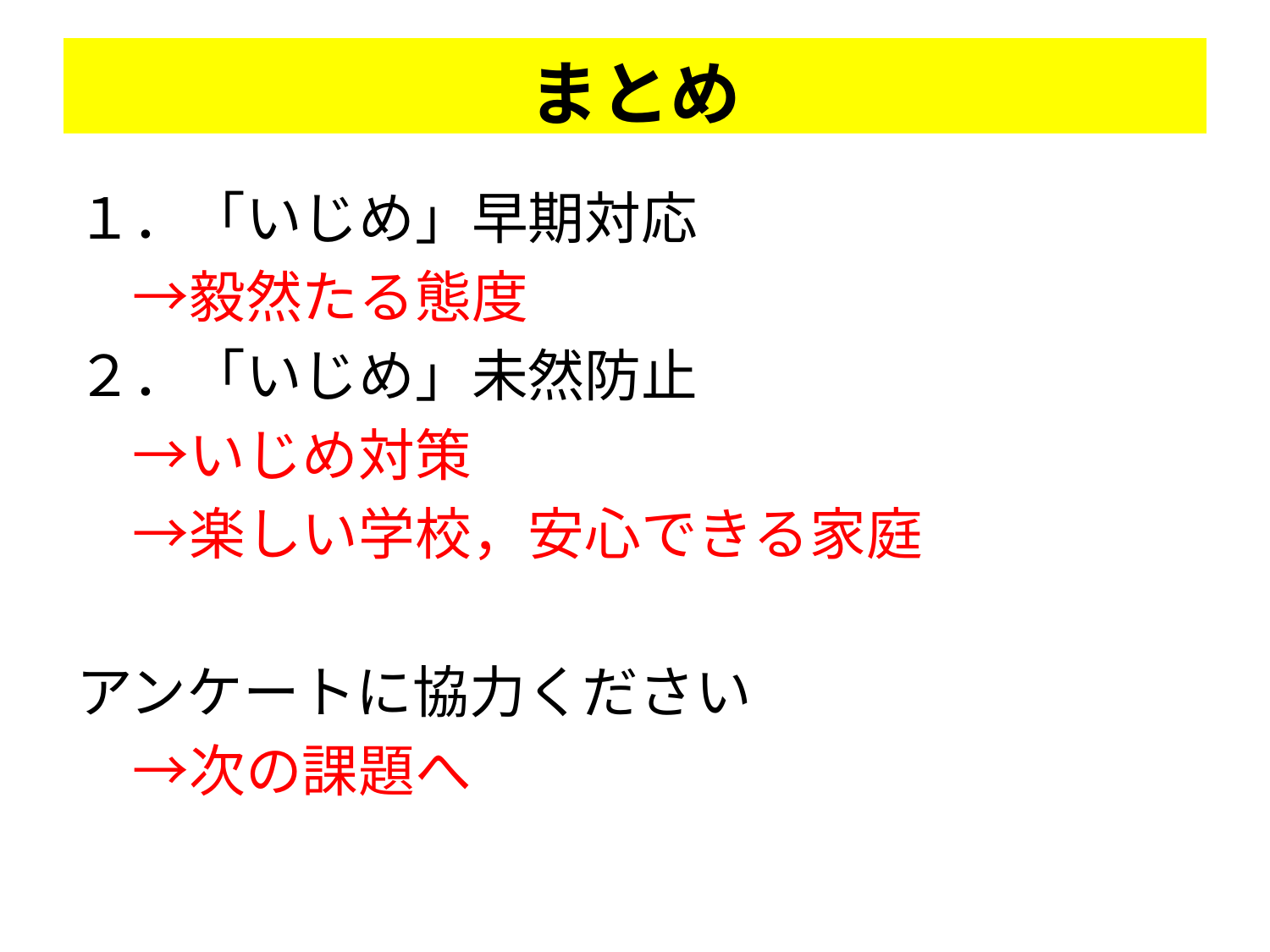

# まとめ
１．「いじめ」早期対応
　→毅然たる態度
２．「いじめ」未然防止
　→いじめ対策
　→楽しい学校，安心できる家庭

アンケートに協力ください
　→次の課題へ